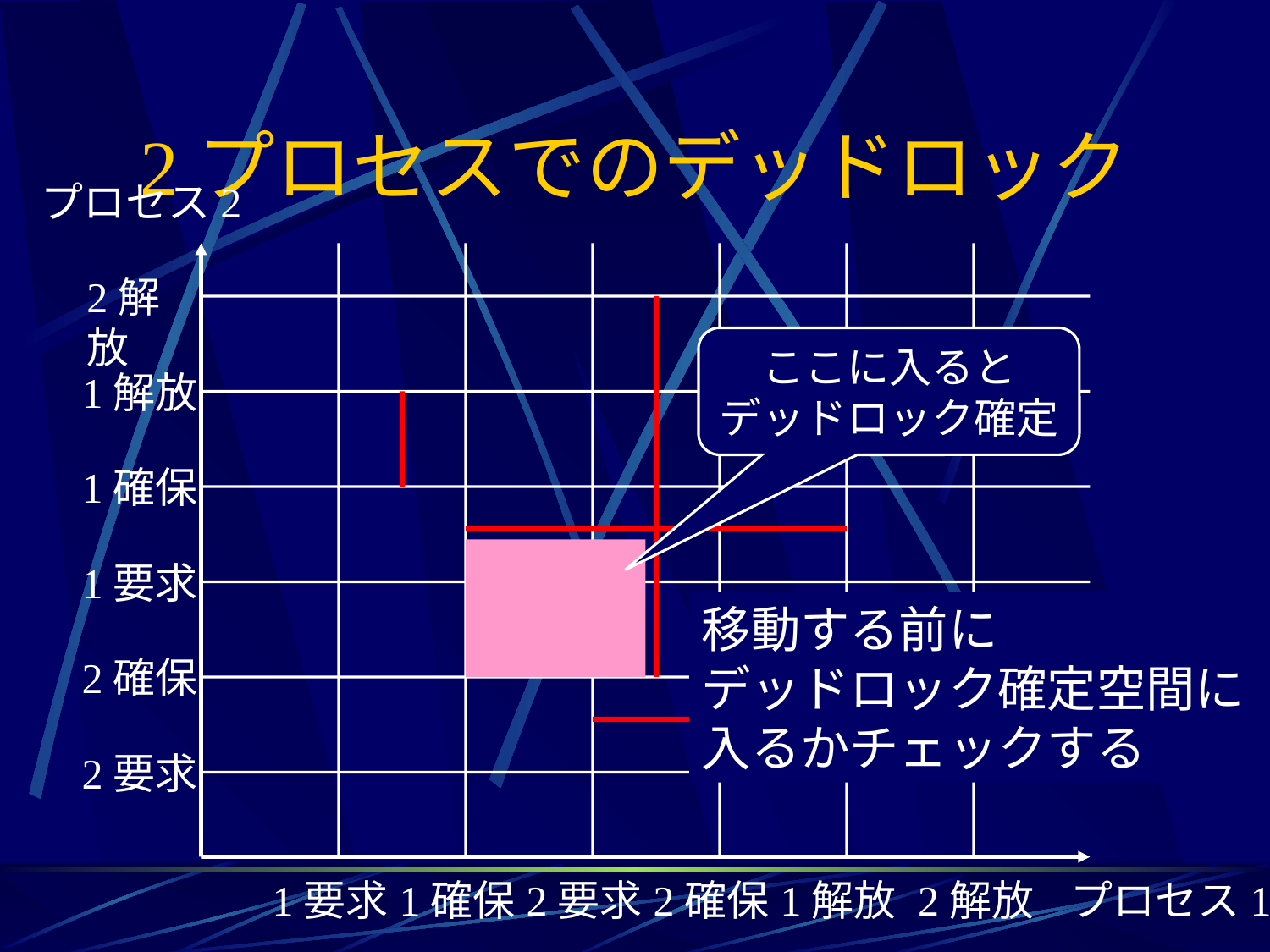

# 2プロセスでのデッドロック
プロセス2

2解放

ここに入ると
デッドロック確定
1解放

1確保

1要求

移動する前に
デッドロック確定空間に
入るかチェックする
2確保

2要求

1要求
1確保
2要求
2確保
1解放
2解放
プロセス1